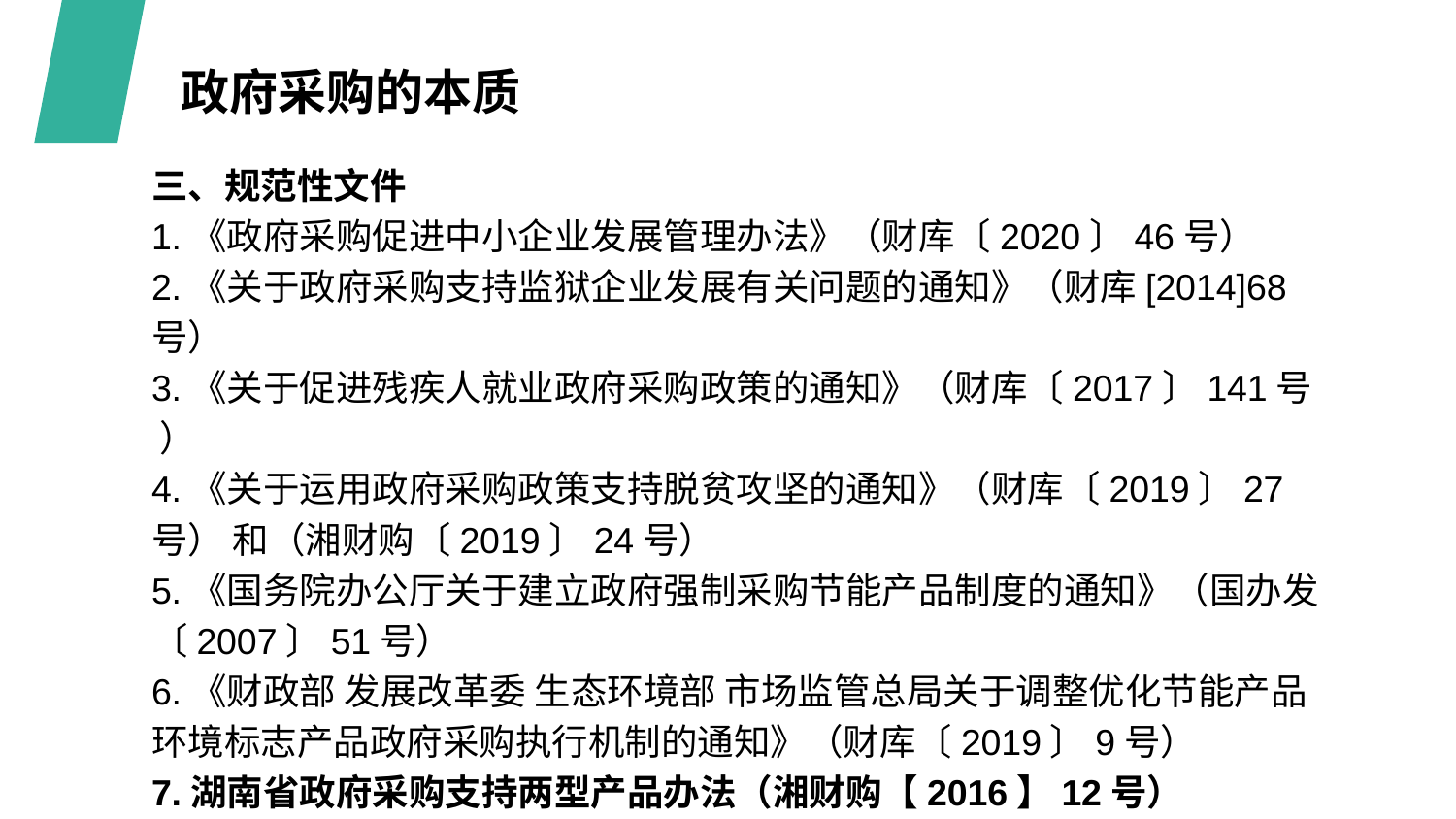

政府采购的本质
三、规范性文件
1.《政府采购促进中小企业发展管理办法》（财库〔2020〕46号）
2.《关于政府采购支持监狱企业发展有关问题的通知》（财库[2014]68号）
3.《关于促进残疾人就业政府采购政策的通知》（财库〔2017〕141号 ）
4.《关于运用政府采购政策支持脱贫攻坚的通知》（财库〔2019〕27号） 和（湘财购〔2019〕24号）
5.《国务院办公厅关于建立政府强制采购节能产品制度的通知》（国办发〔2007〕51号）
6.《财政部 发展改革委 生态环境部 市场监管总局关于调整优化节能产品 环境标志产品政府采购执行机制的通知》（财库〔2019〕9号）
7.湖南省政府采购支持两型产品办法（湘财购【2016】12号）
8.湖南省政府采购两型（绿色）产品首购办法（湘财购【2019】21号）